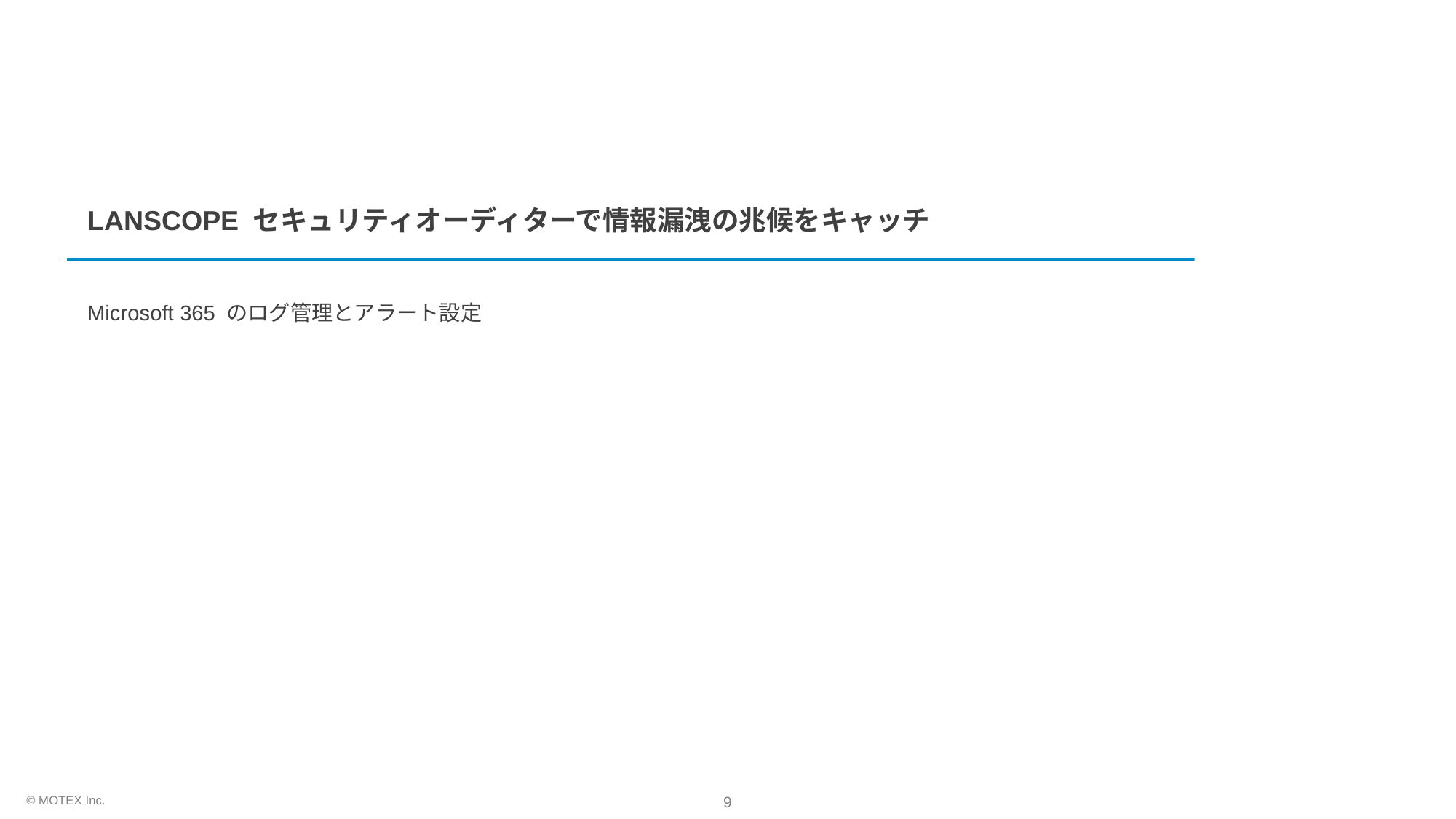

LANSCOPE セキュリティオーディターで情報漏洩の兆候をキャッチ
Microsoft 365 のログ管理とアラート設定